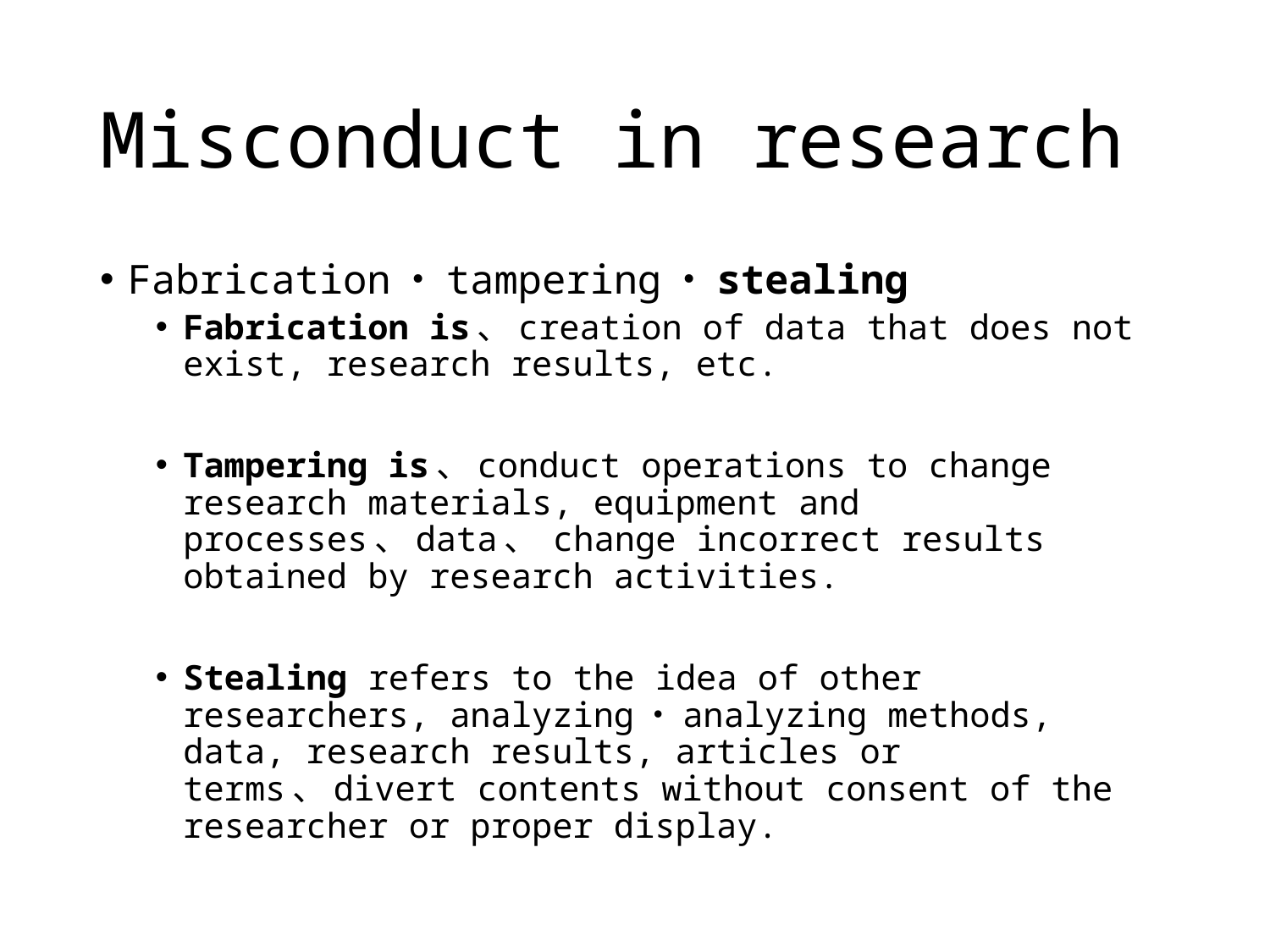

# Misconduct in research
Fabrication・tampering・stealing
Fabrication is、creation of data that does not exist, research results, etc.

Tampering is、conduct operations to change research materials, equipment and processes、data、 change incorrect results obtained by research activities.

Stealing refers to the idea of other researchers, analyzing・analyzing methods, data, research results, articles or terms、divert contents without consent of the researcher or proper display.